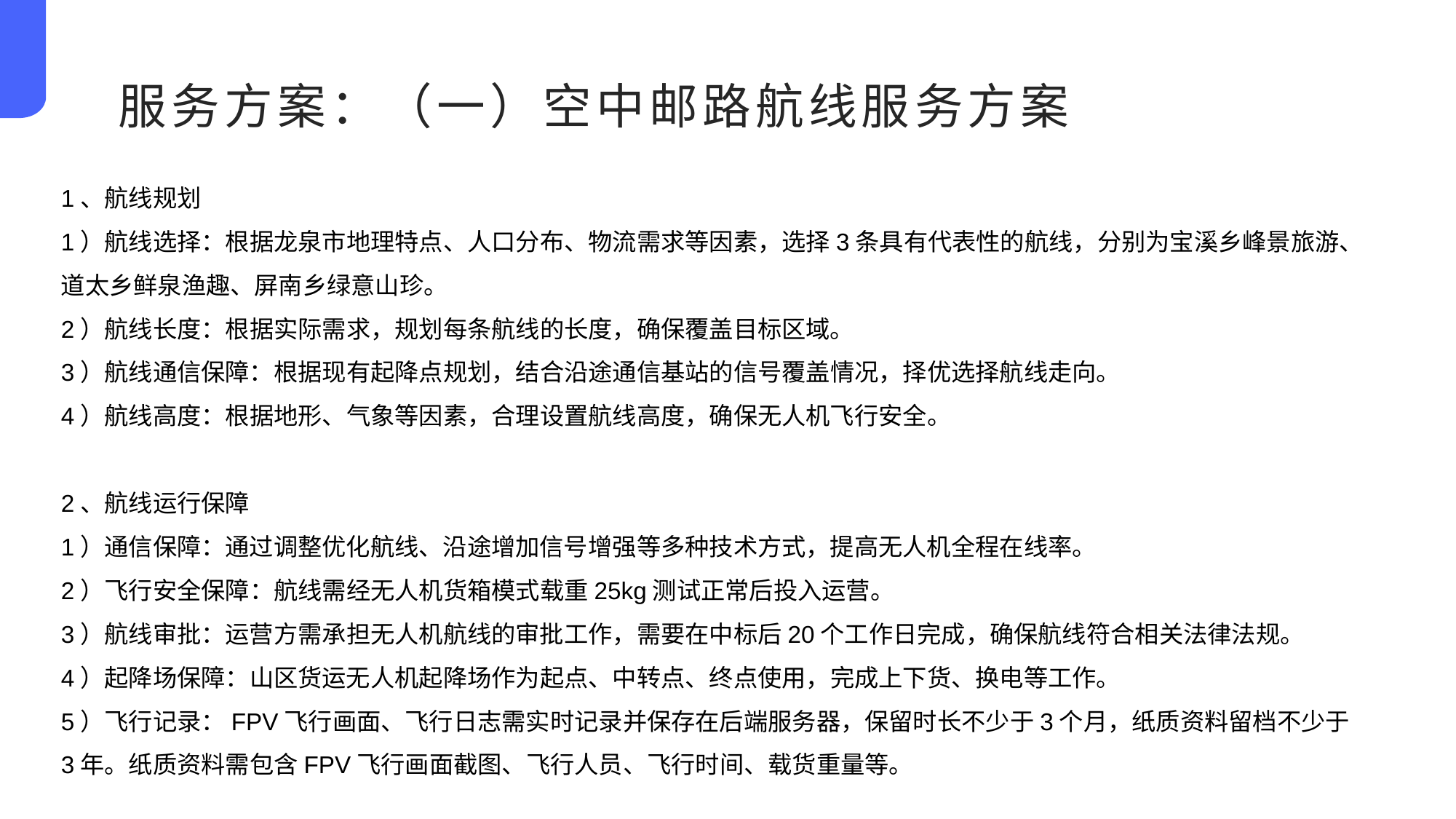

# 服务方案：（一）空中邮路航线服务方案
1、航线规划
1）航线选择：根据龙泉市地理特点、人口分布、物流需求等因素，选择3条具有代表性的航线，分别为宝溪乡峰景旅游、道太乡鲜泉渔趣、屏南乡绿意山珍。
2）航线长度：根据实际需求，规划每条航线的长度，确保覆盖目标区域。
3）航线通信保障：根据现有起降点规划，结合沿途通信基站的信号覆盖情况，择优选择航线走向。
4）航线高度：根据地形、气象等因素，合理设置航线高度，确保无人机飞行安全。

2、航线运行保障
1）通信保障：通过调整优化航线、沿途增加信号增强等多种技术方式，提高无人机全程在线率。
2）飞行安全保障：航线需经无人机货箱模式载重25kg测试正常后投入运营。
3）航线审批：运营方需承担无人机航线的审批工作，需要在中标后20个工作日完成，确保航线符合相关法律法规。
4）起降场保障：山区货运无人机起降场作为起点、中转点、终点使用，完成上下货、换电等工作。
5）飞行记录：FPV飞行画面、飞行日志需实时记录并保存在后端服务器，保留时长不少于3个月，纸质资料留档不少于3年。纸质资料需包含FPV飞行画面截图、飞行人员、飞行时间、载货重量等。

12